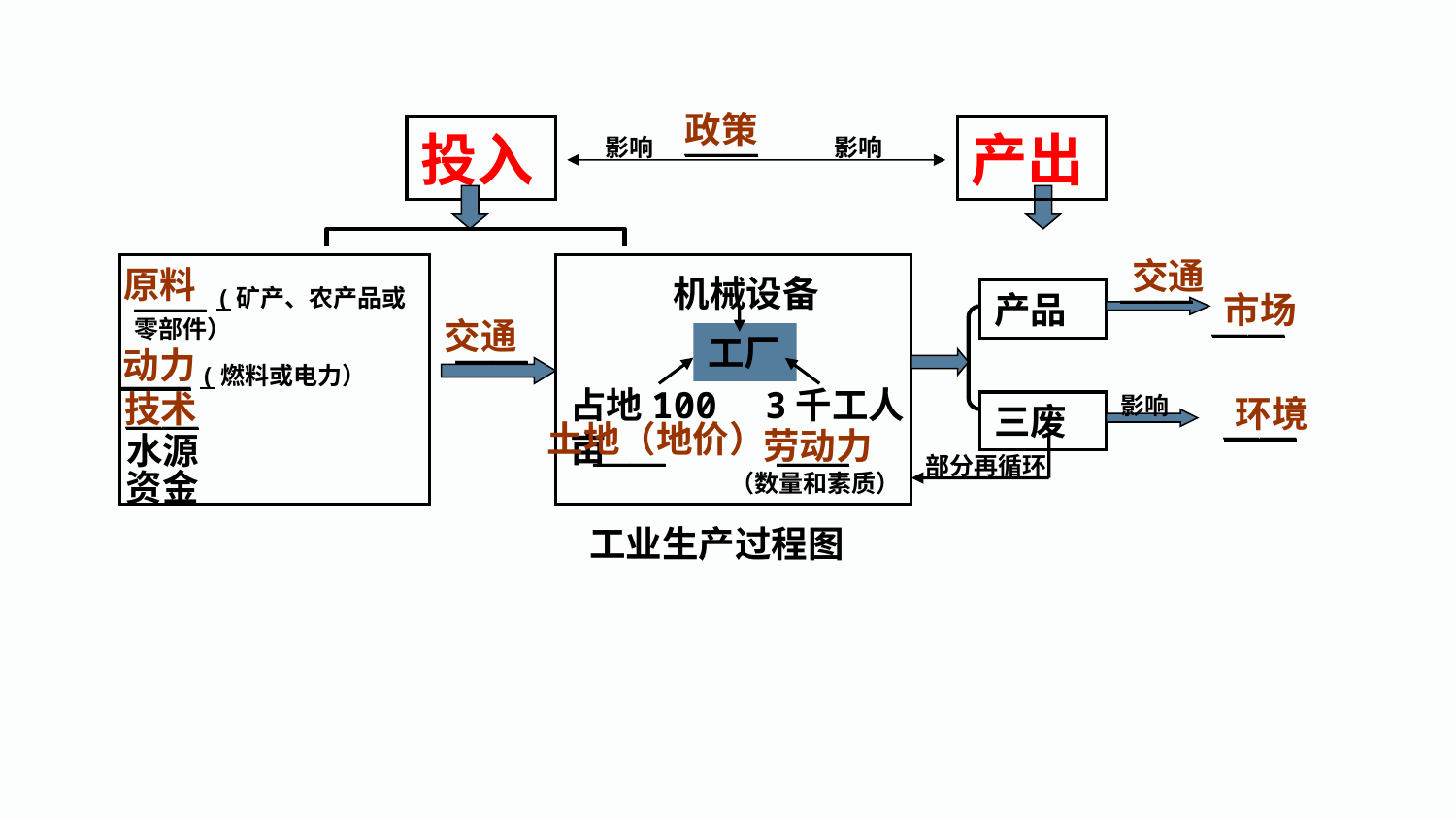

政策
＿＿
投入
产出
影响
影响

交通
原料

＿＿
＿＿(矿产、农产品或零部件）
机械设备
产品
市场
＿＿

交通

＿＿
工厂
动力
＿＿(燃料或电力）

占地100亩
3千工人
技术
＿＿
影响
环境
三废
＿＿
土地（地价）

劳动力
＿＿
＿＿
水源

部分再循环
资金
（数量和素质）

工业生产过程图